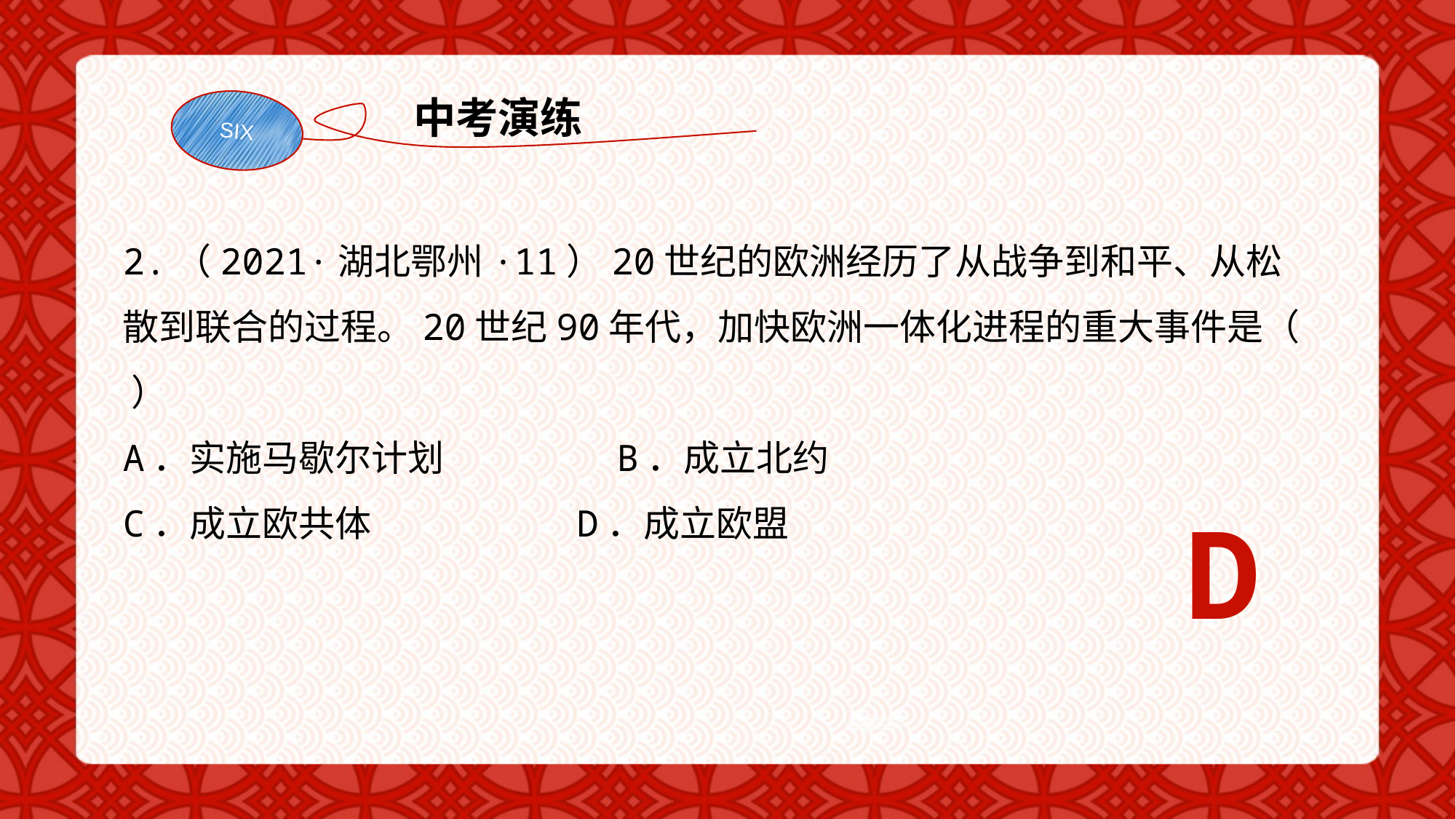

中考演练
SIX

2.（2021·湖北鄂州·11）20世纪的欧洲经历了从战争到和平、从松散到联合的过程。20世纪90年代，加快欧洲一体化进程的重大事件是（   ）
A．实施马歇尔计划                    B．成立北约
C．成立欧共体                        D．成立欧盟

D